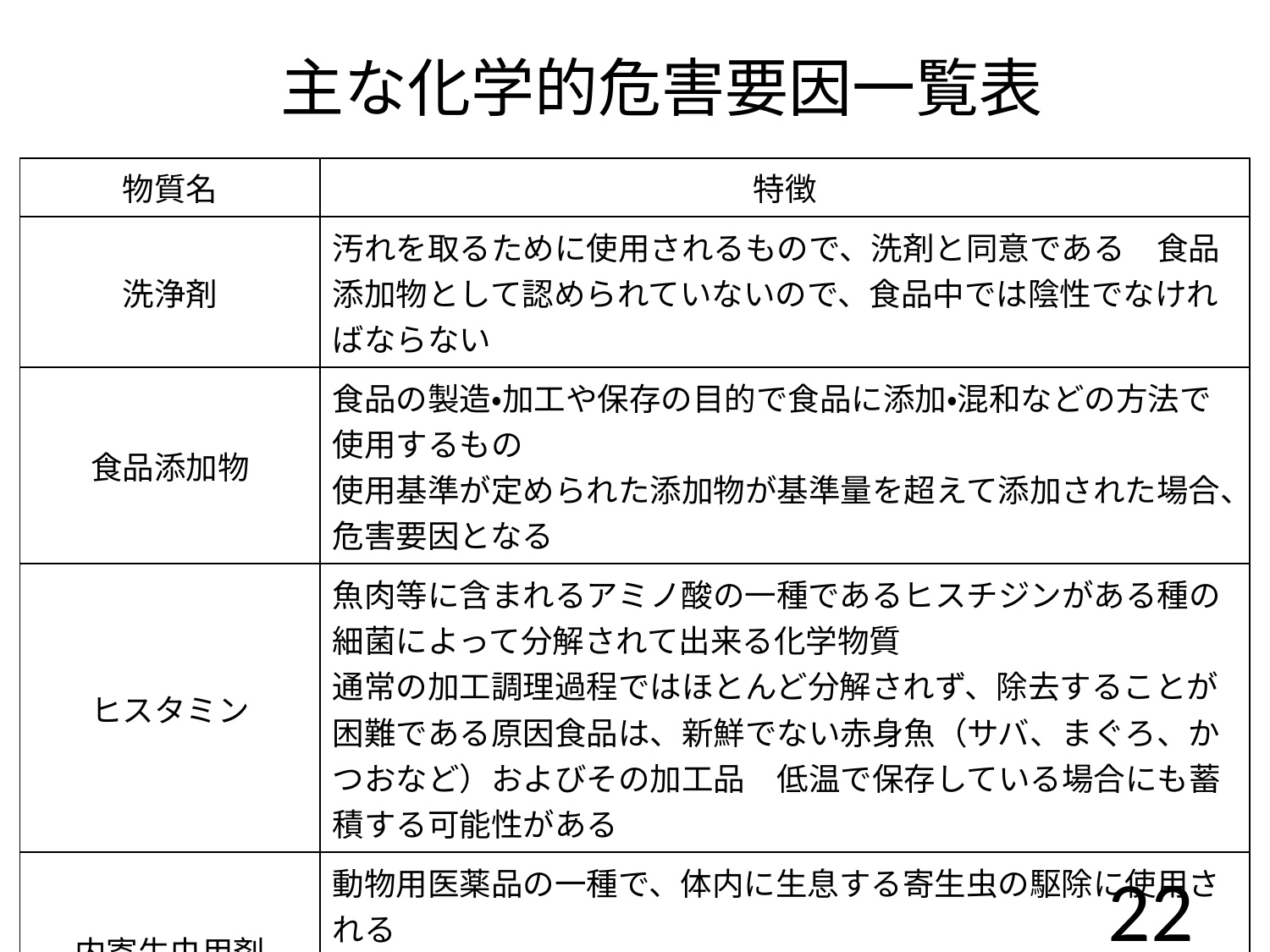

# 主な化学的危害要因一覧表
| 物質名 | 特徴 |
| --- | --- |
| 洗浄剤 | 汚れを取るために使用されるもので、洗剤と同意である　食品添加物として認められていないので、食品中では陰性でなければならない |
| 食品添加物 | 食品の製造・加工や保存の目的で食品に添加・混和などの方法で使用するもの 使用基準が定められた添加物が基準量を超えて添加された場合、危害要因となる |
| ヒスタミン | 魚肉等に含まれるアミノ酸の一種であるヒスチジンがある種の細菌によって分解されて出来る化学物質 通常の加工調理過程ではほとんど分解されず、除去することが困難である原因食品は、新鮮でない赤身魚（サバ、まぐろ、かつおなど）およびその加工品　低温で保存している場合にも蓄積する可能性がある |
| 内寄生虫用剤 | 動物用医薬品の一種で、体内に生息する寄生虫の駆除に使用される 日本ではポジティブリスト制度により残留基準（暫定基準）が設定されている |
22